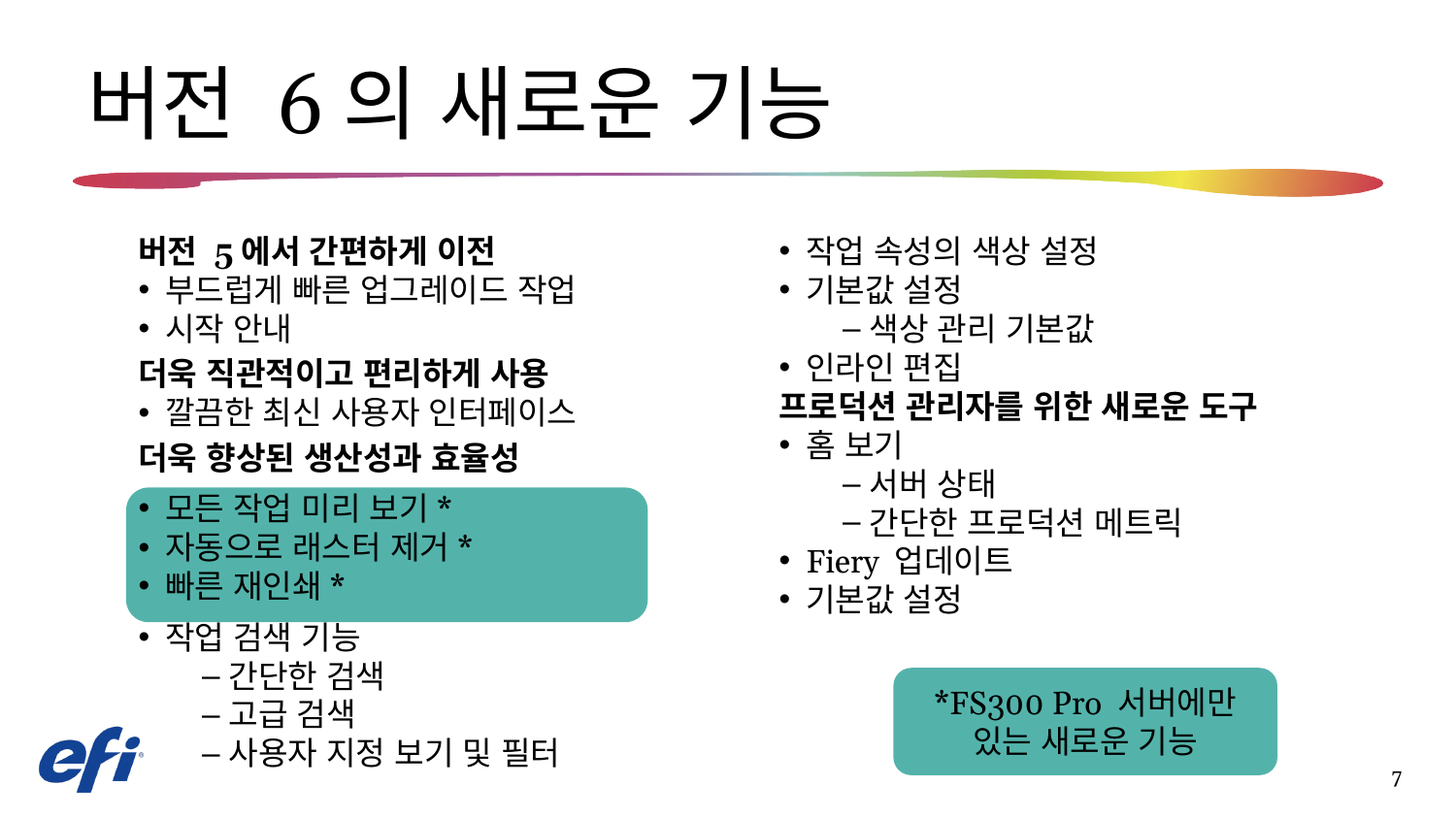

# 버전 6의 새로운 기능
버전 5에서 간편하게 이전
부드럽게 빠른 업그레이드 작업
시작 안내
더욱 직관적이고 편리하게 사용
깔끔한 최신 사용자 인터페이스
더욱 향상된 생산성과 효율성
모든 작업 미리 보기*
자동으로 래스터 제거*
빠른 재인쇄*
작업 검색 기능
간단한 검색
고급 검색
사용자 지정 보기 및 필터
작업 속성의 색상 설정
기본값 설정
색상 관리 기본값
인라인 편집
프로덕션 관리자를 위한 새로운 도구
홈 보기
서버 상태
간단한 프로덕션 메트릭
Fiery 업데이트
기본값 설정

*FS300 Pro 서버에만 있는 새로운 기능
7